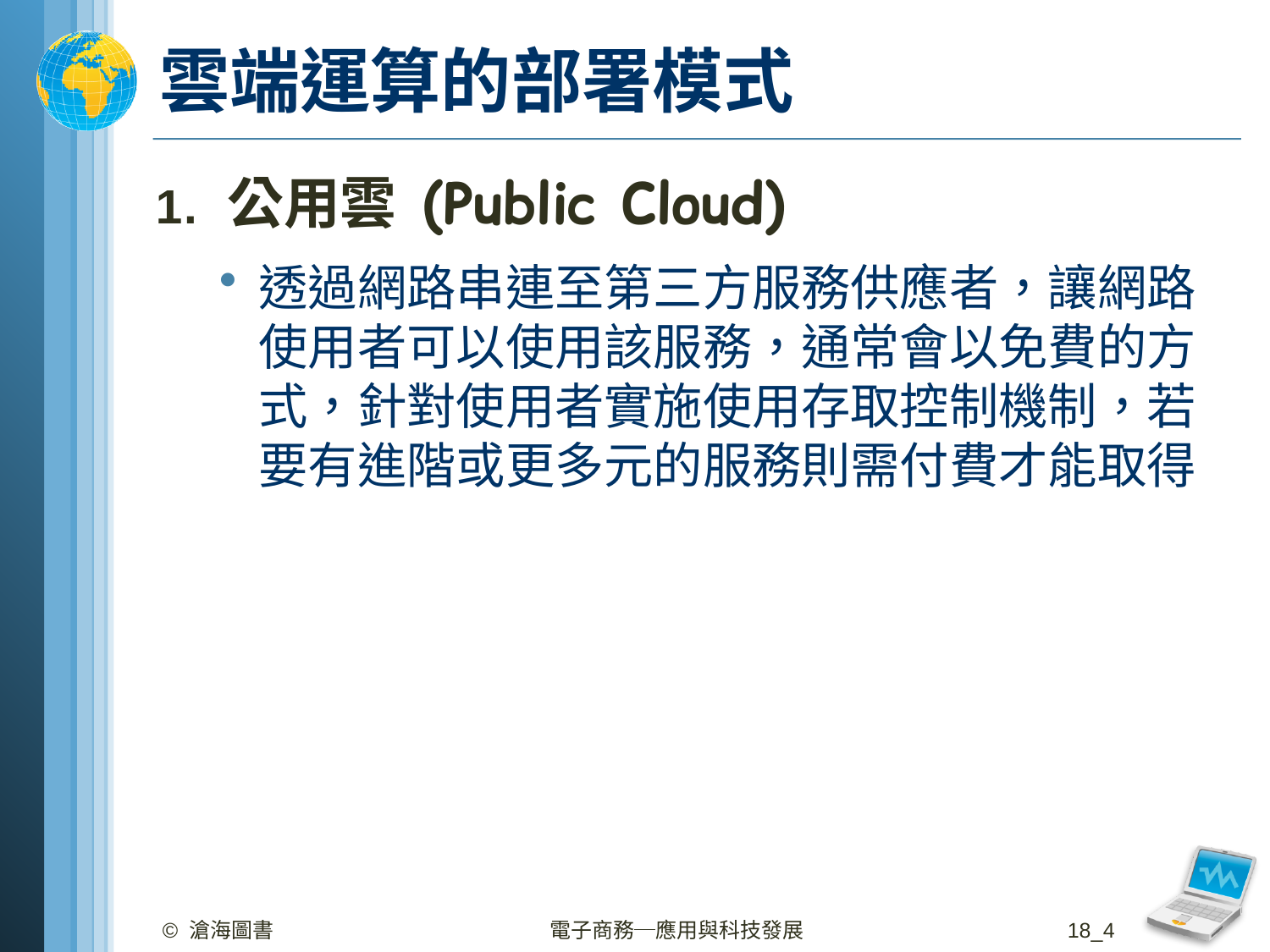

# 雲端運算的部署模式
公用雲 (Public Cloud)
透過網路串連至第三方服務供應者，讓網路使用者可以使用該服務，通常會以免費的方式，針對使用者實施使用存取控制機制，若要有進階或更多元的服務則需付費才能取得
© 滄海圖書
電子商務─應用與科技發展
18_4